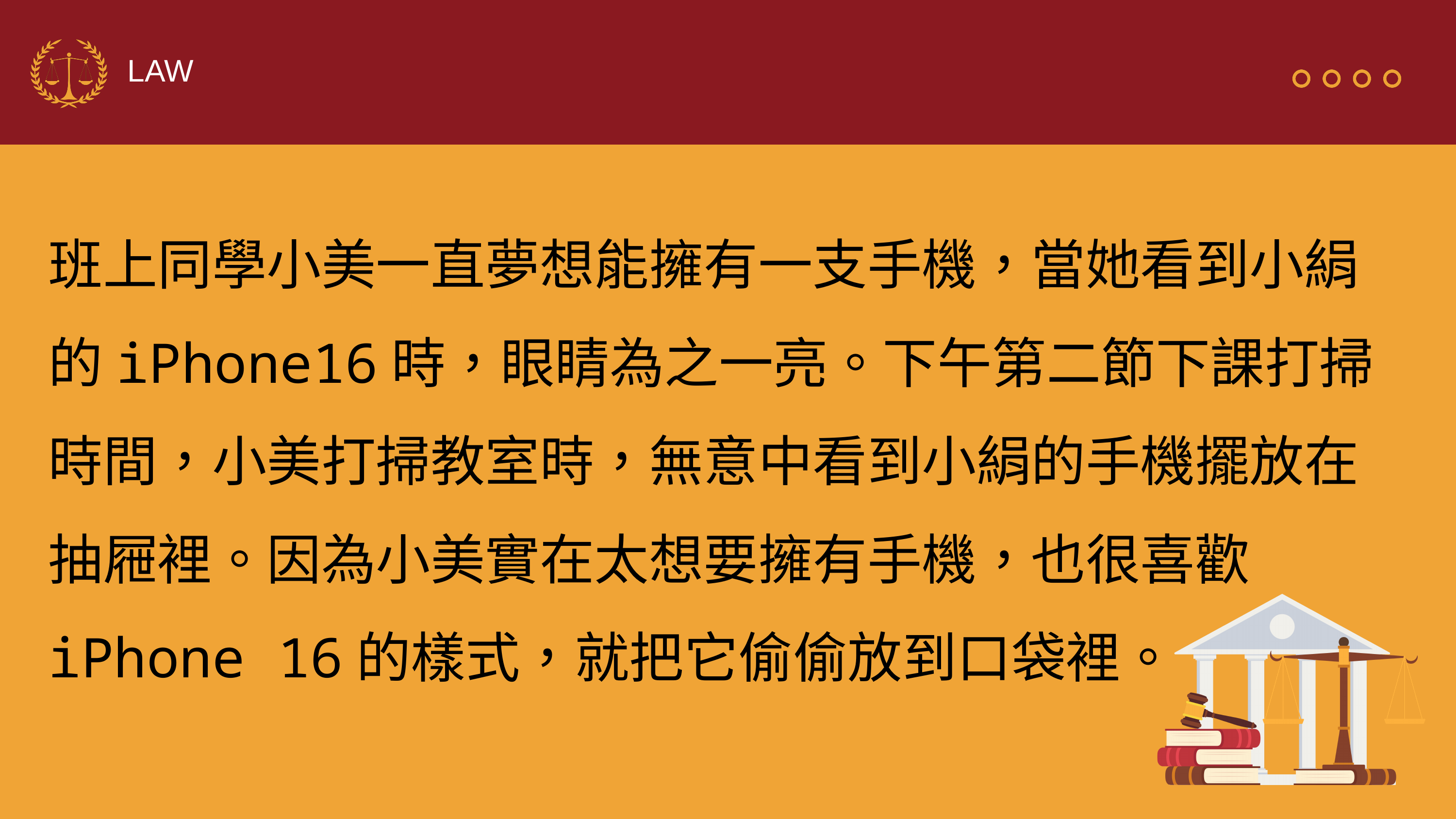

LAW

班上同學小美一直夢想能擁有一支手機，當她看到小絹的iPhone16時，眼睛為之一亮。下午第二節下課打掃時間，小美打掃教室時，無意中看到小絹的手機擺放在抽屜裡。因為小美實在太想要擁有手機，也很喜歡iPhone 16的樣式，就把它偷偷放到口袋裡。